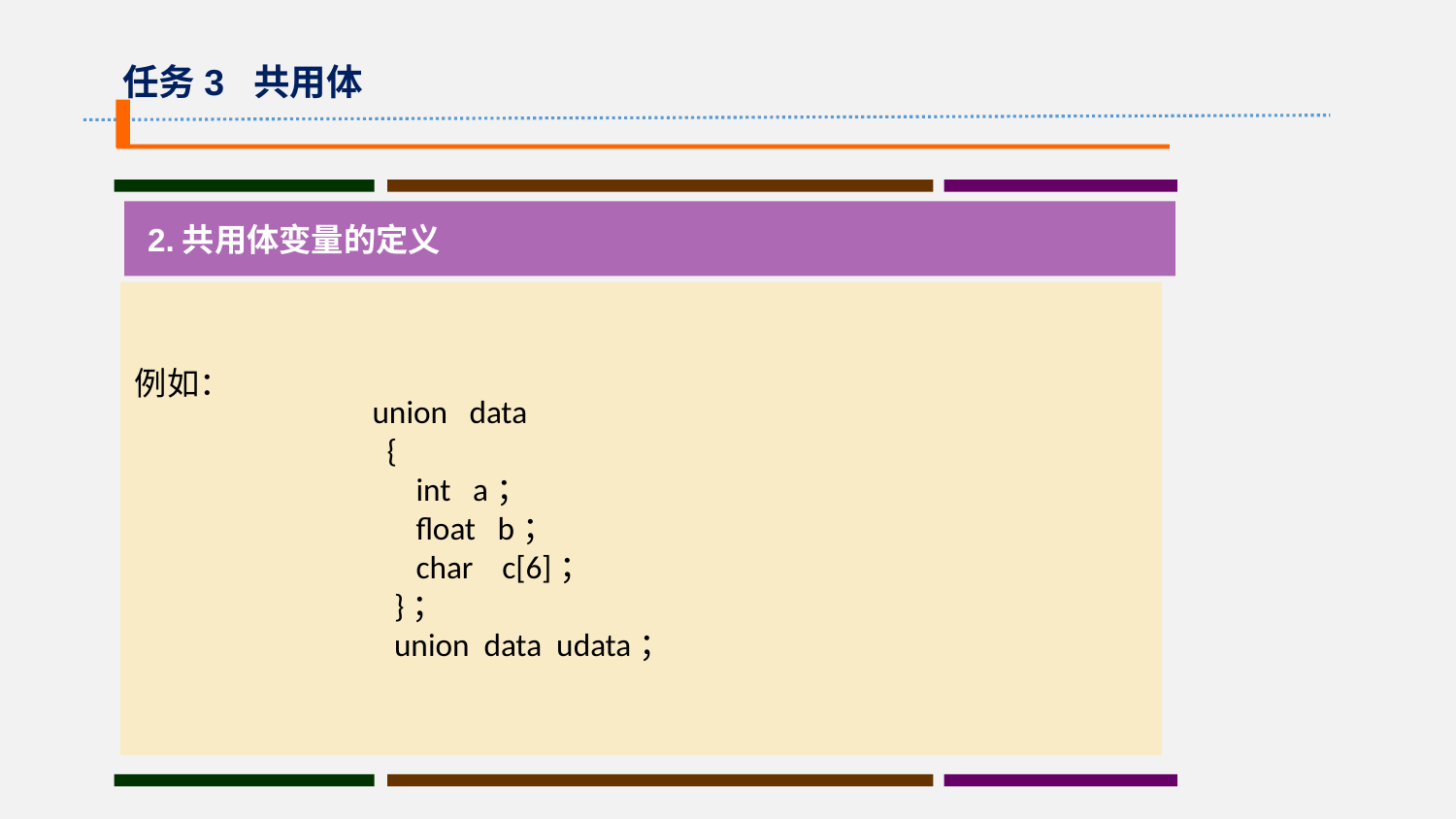

任务3  共用体

 2.共用体变量的定义
例如：

union   data
  {
      int   a；
      float   b；
      char    c[6]；
   }；
   union  data  udata；